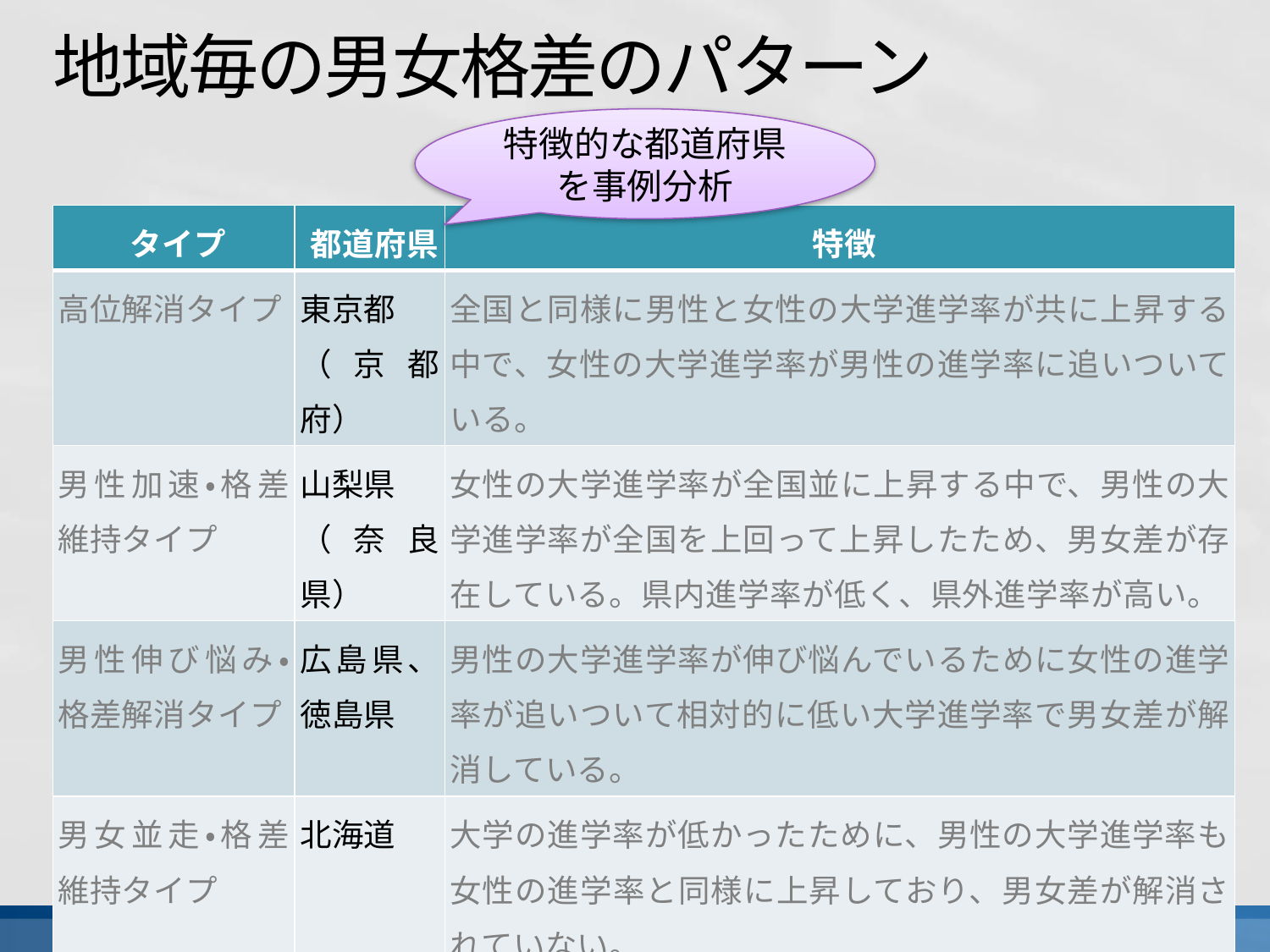

# 地域毎の男女格差のパターン
特徴的な都道府県を事例分析
| タイプ | 都道府県 | 特徴 |
| --- | --- | --- |
| 高位解消タイプ | 東京都 （京都府） | 全国と同様に男性と女性の大学進学率が共に上昇する中で、女性の大学進学率が男性の進学率に追いついている。 |
| 男性加速・格差維持タイプ | 山梨県 （奈良県） | 女性の大学進学率が全国並に上昇する中で、男性の大学進学率が全国を上回って上昇したため、男女差が存在している。県内進学率が低く、県外進学率が高い。 |
| 男性伸び悩み・格差解消タイプ | 広島県、徳島県 | 男性の大学進学率が伸び悩んでいるために女性の進学率が追いついて相対的に低い大学進学率で男女差が解消している。 |
| 男女並走・格差維持タイプ | 北海道 | 大学の進学率が低かったために、男性の大学進学率も女性の進学率と同様に上昇しており、男女差が解消されていない。 |
| 旧態依然タイプ | 鹿児島県 | 大学の進学率が男女とも低いままで上昇が緩慢であり、男女差も解消されていない。 |